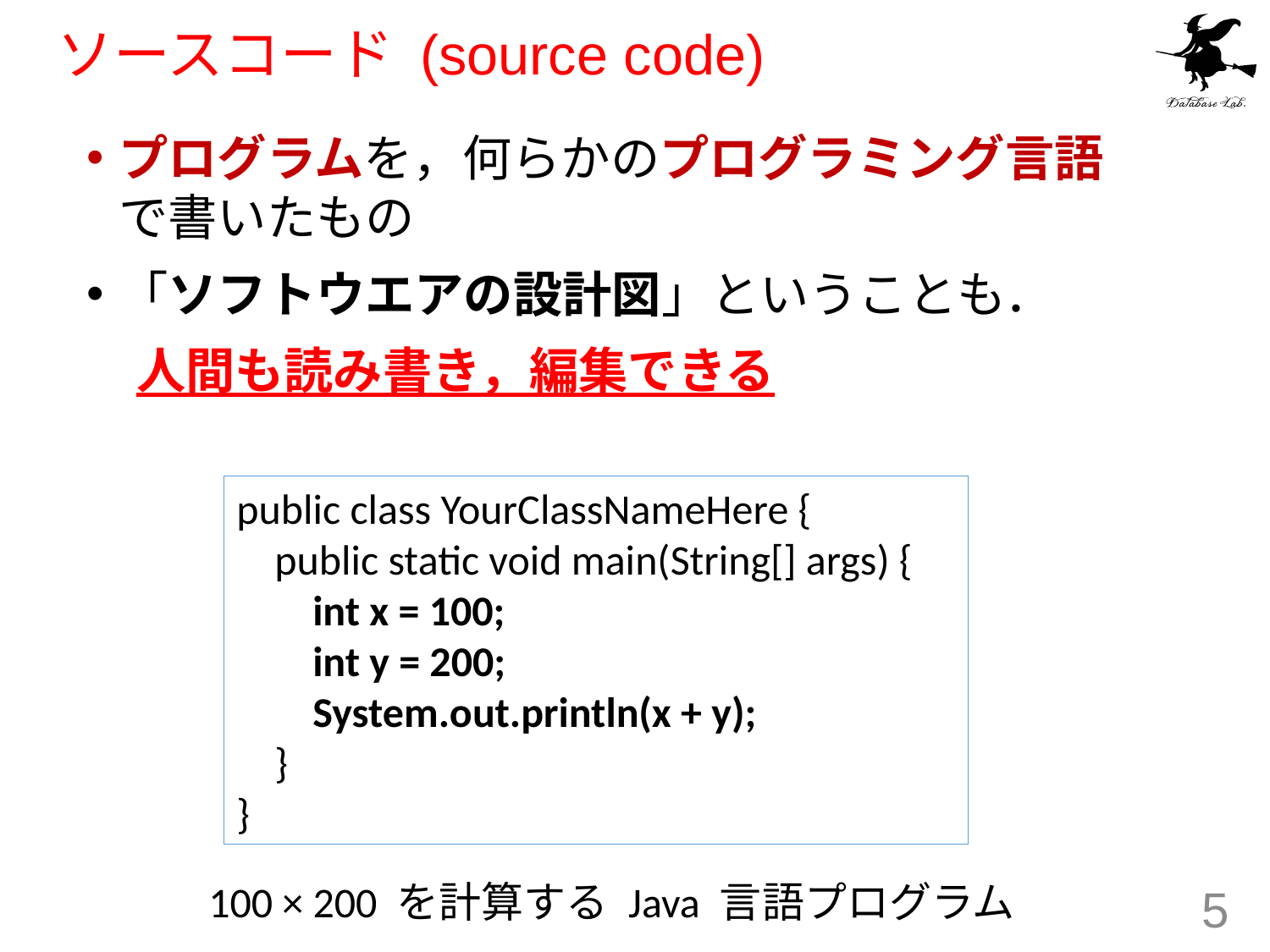

# ソースコード (source code)
プログラムを，何らかのプログラミング言語で書いたもの
「ソフトウエアの設計図」ということも．
　人間も読み書き，編集できる

public class YourClassNameHere {
    public static void main(String[] args) {
        int x = 100;
        int y = 200;
        System.out.println(x + y);
    }
}
100 × 200 を計算する Java 言語プログラム
5